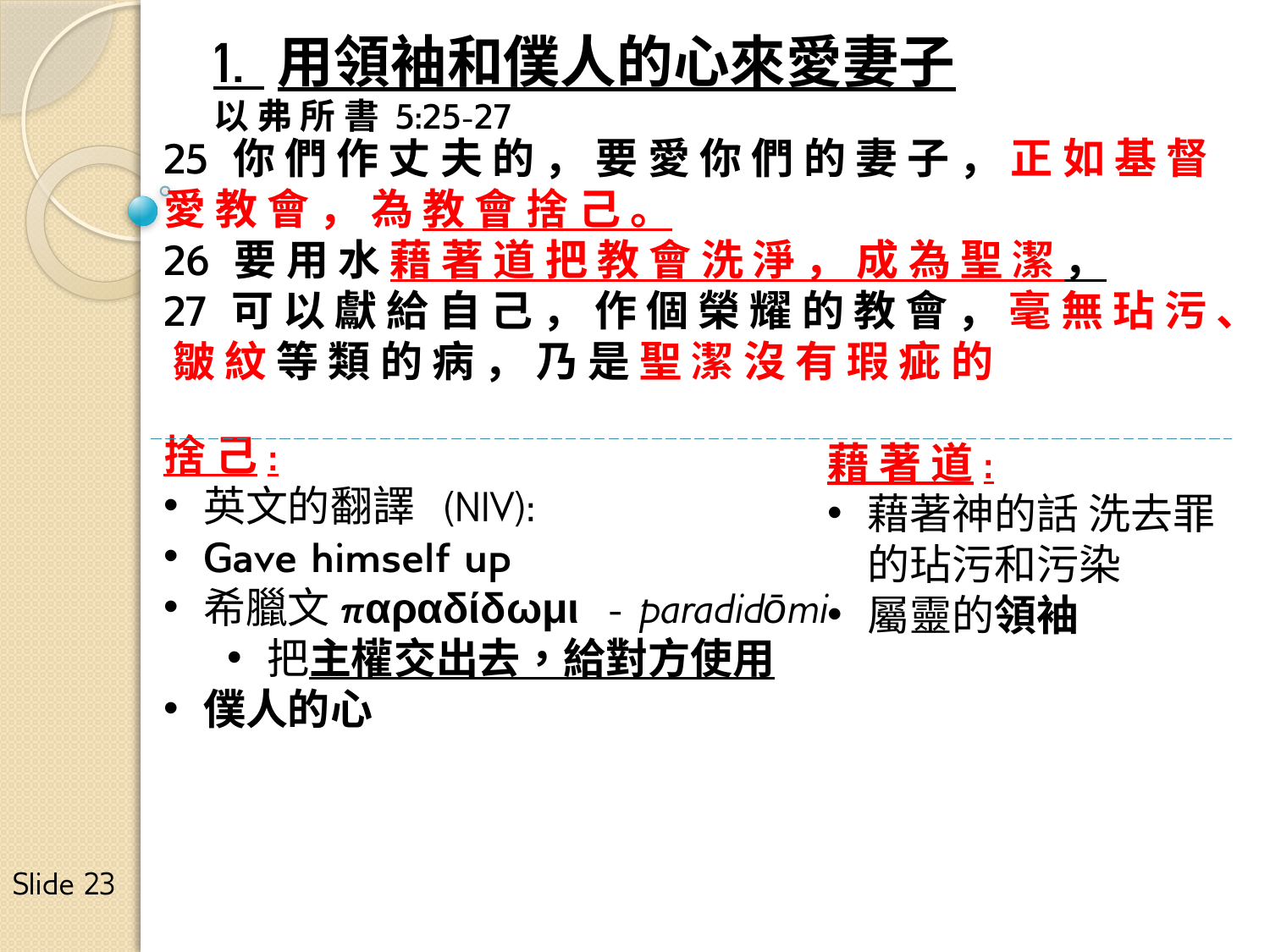

1. 用領袖和僕人的心來愛妻子
以 弗 所 書 5:25-27
25 你 們 作 丈 夫 的 ， 要 愛 你 們 的 妻 子 ， 正 如 基 督 愛 教 會 ， 為 教 會 捨 己 。
26 要 用 水 藉 著 道 把 教 會 洗 淨 ， 成 為 聖 潔 ，
27 可 以 獻 給 自 己 ， 作 個 榮 耀 的 教 會 ， 毫 無 玷 污 、 皺 紋 等 類 的 病 ， 乃 是 聖 潔 沒 有 瑕 疵 的

捨 己:
英文的翻譯  (NIV):
Gave himself up
希臘文παραδίδωμι  - paradidōmi
把主權交出去，給對方使用
僕人的心

藉 著 道:
藉著神的話 洗去罪的玷污和污染
屬靈的領袖
Slide 23